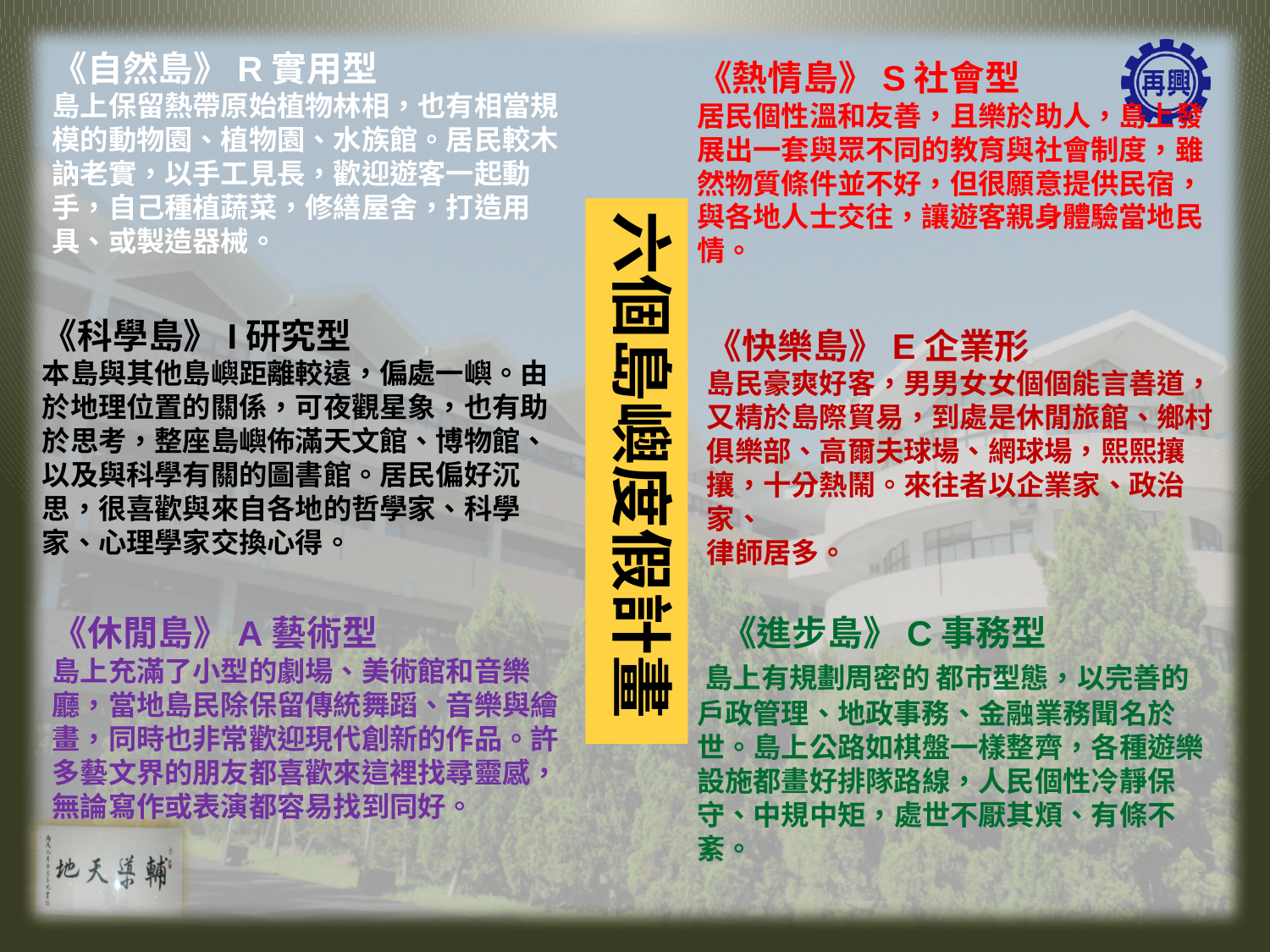

《自然島》R實用型
島上保留熱帶原始植物林相，也有相當規
模的動物園、植物園、水族館。居民較木
訥老實，以手工見長，歡迎遊客一起動手，自己種植蔬菜，修繕屋舍，打造用具、或製造器械。
《熱情島》S社會型
居民個性溫和友善，且樂於助人，島上發
展出一套與眾不同的教育與社會制度，雖然物質條件並不好，但很願意提供民宿，與各地人士交往，讓遊客親身體驗當地民情。
六個島嶼度假計畫
《科學島》I研究型
本島與其他島嶼距離較遠，偏處一嶼。由於地理位置的關係，可夜觀星象，也有助於思考，整座島嶼佈滿天文館、博物館、以及與科學有關的圖書館。居民偏好沉思，很喜歡與來自各地的哲學家、科學家、心理學家交換心得。
《快樂島》E企業形
島民豪爽好客，男男女女個個能言善道，又精於島際貿易，到處是休閒旅館、鄉村俱樂部、高爾夫球場、網球場，熙熙攘攘，十分熱鬧。來往者以企業家、政治家、
律師居多。
《休閒島》A藝術型
島上充滿了小型的劇場、美術館和音樂廳，當地島民除保留傳統舞蹈、音樂與繪畫，同時也非常歡迎現代創新的作品。許多藝文界的朋友都喜歡來這裡找尋靈感，無論寫作或表演都容易找到同好。
  《進步島》C事務型
 島上有規劃周密的 都市型態，以完善的戶政管理、地政事務、金融業務聞名於世。島上公路如棋盤一樣整齊，各種遊樂設施都畫好排隊路線，人民個性冷靜保守、中規中矩，處世不厭其煩、有條不紊。